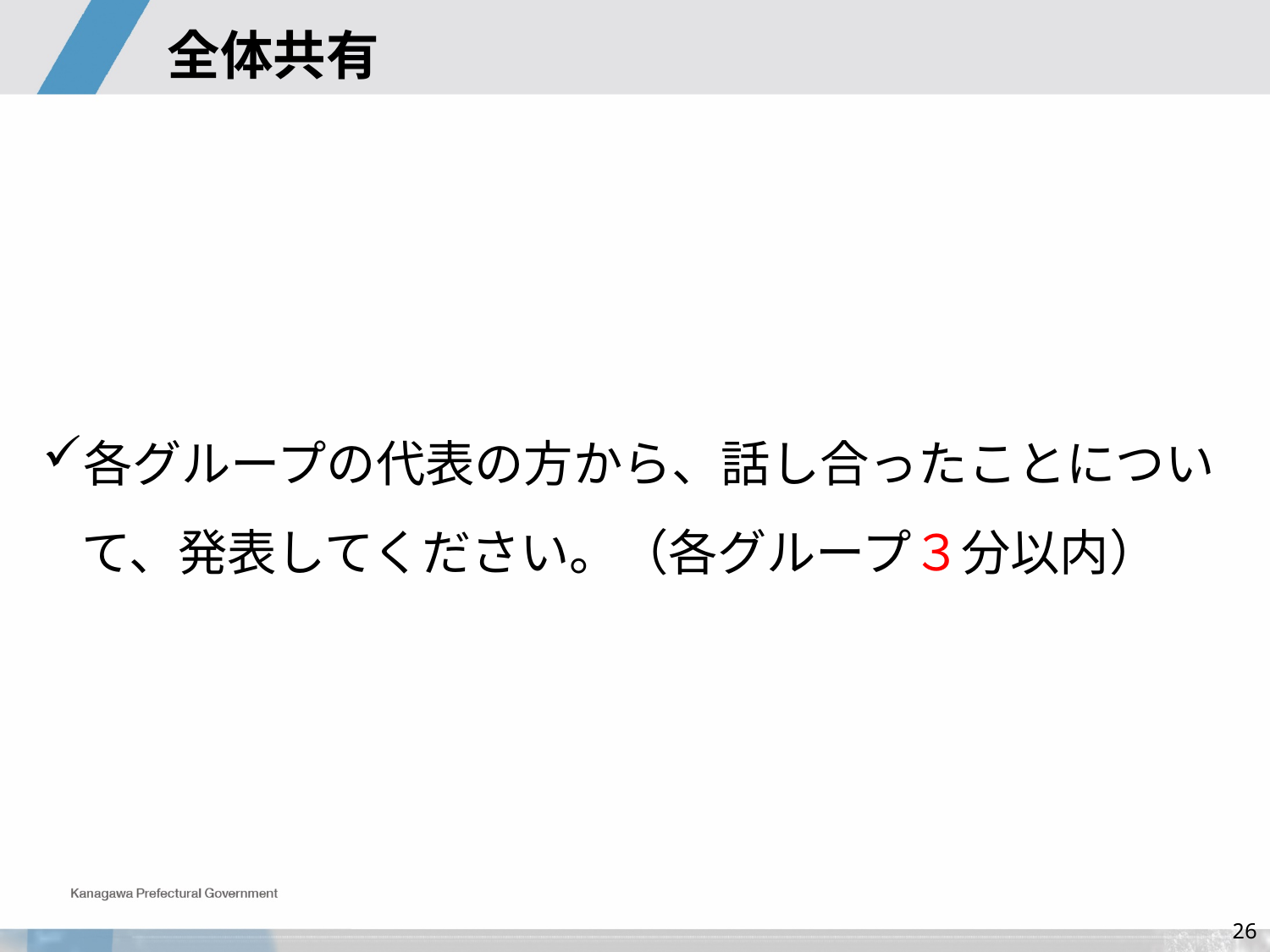

# 全体共有
各グループの代表の方から、話し合ったことについて、発表してください。（各グループ３分以内）
26